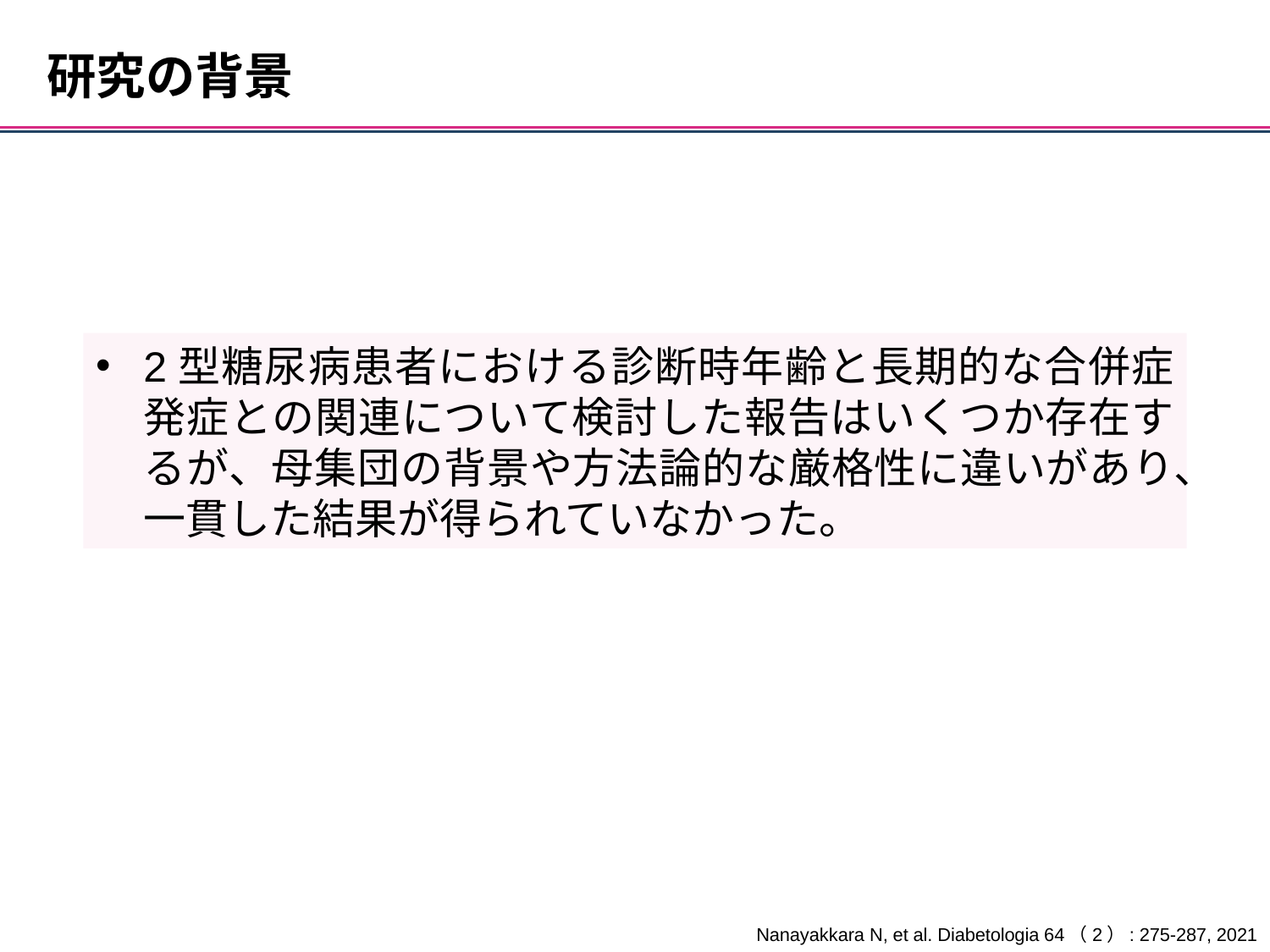

研究の背景
2型糖尿病患者における診断時年齢と長期的な合併症発症との関連について検討した報告はいくつか存在するが、母集団の背景や方法論的な厳格性に違いがあり、一貫した結果が得られていなかった。
Nanayakkara N, et al. Diabetologia 64（2）: 275-287, 2021